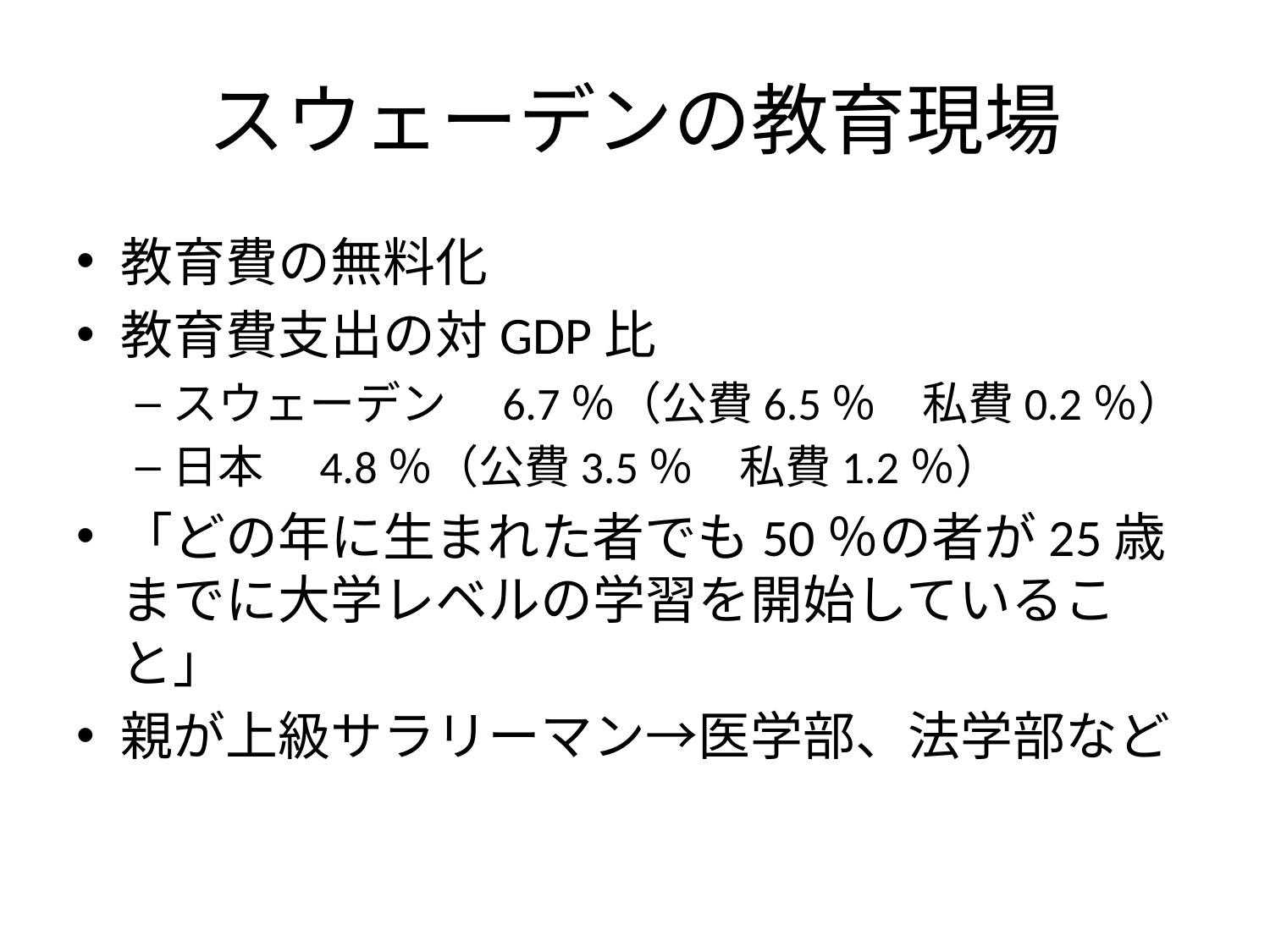

# スウェーデンの教育現場
教育費の無料化
教育費支出の対GDP比
スウェーデン　6.7％（公費6.5％　私費0.2％）
日本　4.8％（公費3.5％　私費1.2％）
「どの年に生まれた者でも50％の者が25歳までに大学レベルの学習を開始していること」
親が上級サラリーマン→医学部、法学部など